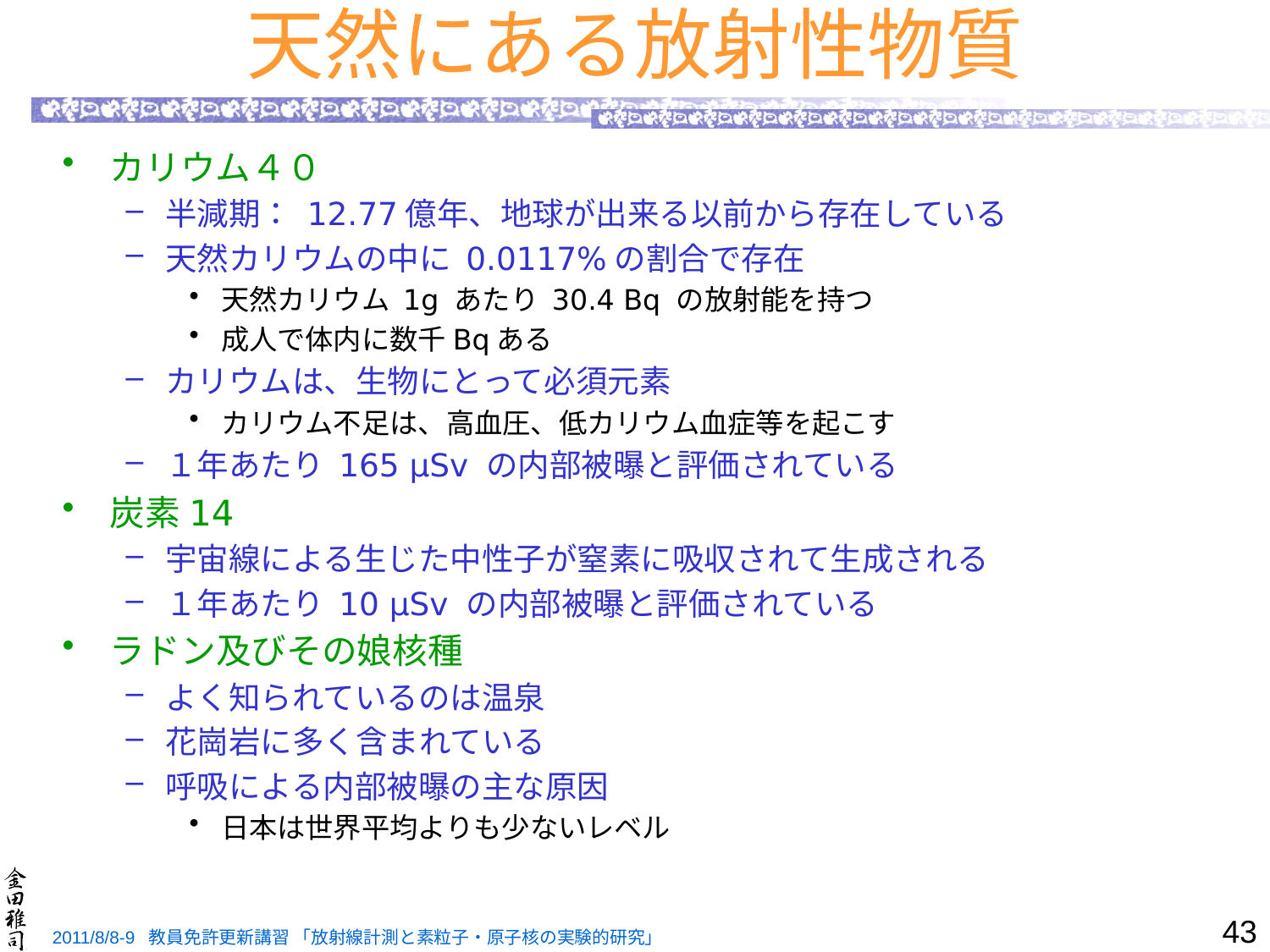

# 天然にある放射性物質
カリウム４０
半減期： 12.77億年、地球が出来る以前から存在している
天然カリウムの中に 0.0117%の割合で存在
天然カリウム 1g あたり 30.4 Bq の放射能を持つ
成人で体内に数千Bqある
カリウムは、生物にとって必須元素
カリウム不足は、高血圧、低カリウム血症等を起こす
１年あたり 165 μSv の内部被曝と評価されている
炭素14
宇宙線による生じた中性子が窒素に吸収されて生成される
１年あたり 10 μSv の内部被曝と評価されている
ラドン及びその娘核種
よく知られているのは温泉
花崗岩に多く含まれている
呼吸による内部被曝の主な原因
日本は世界平均よりも少ないレベル
43
2011/8/8-9  教員免許更新講習 「放射線計測と素粒子・原子核の実験的研究」